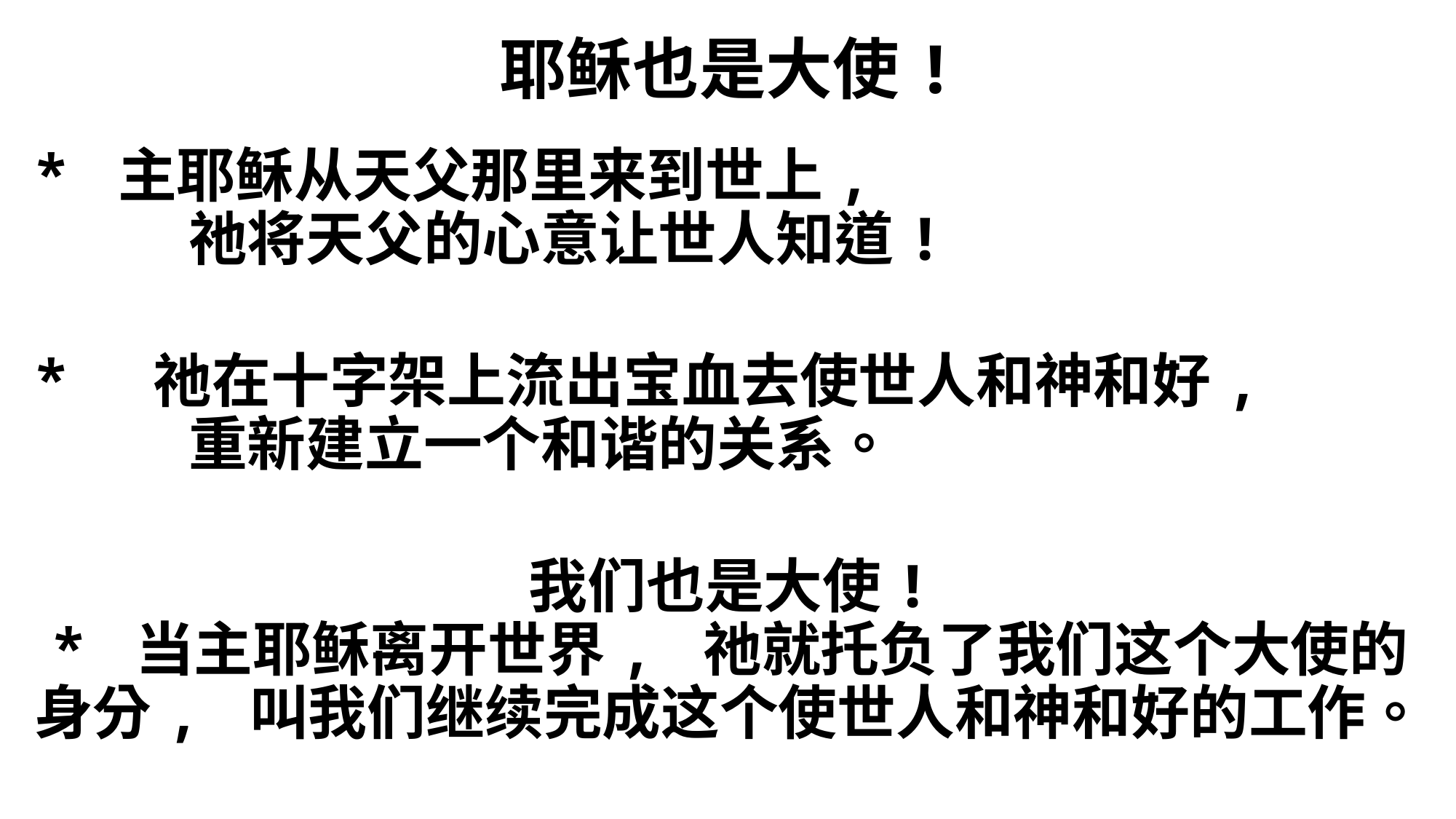

# 耶稣也是大使!
* 主耶稣从天父那里来到世上,
    祂将天父的心意让世人知道!
*  祂在十字架上流出宝血去使世人和神和好,
    重新建立一个和谐的关系。
我们也是大使!
* 当主耶稣离开世界, 祂就托负了我们这个大使的身分, 叫我们继续完成这个使世人和神和好的工作。